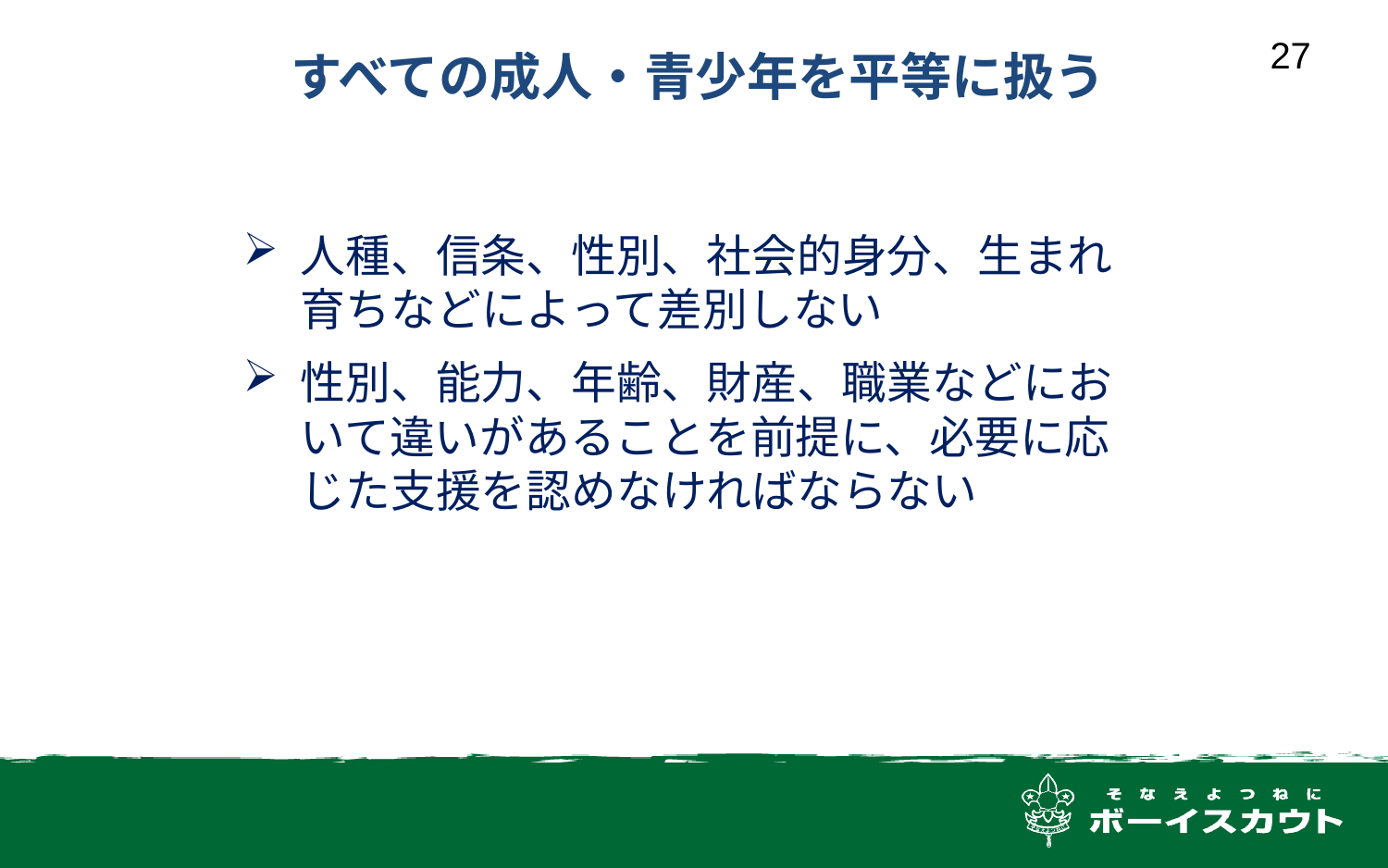

27
すべての成人・青少年を平等に扱う
人種、信条、性別、社会的身分、生まれ育ちなどによって差別しない
性別、能力、年齢、財産、職業などにおいて違いがあることを前提に、必要に応じた支援を認めなければならない